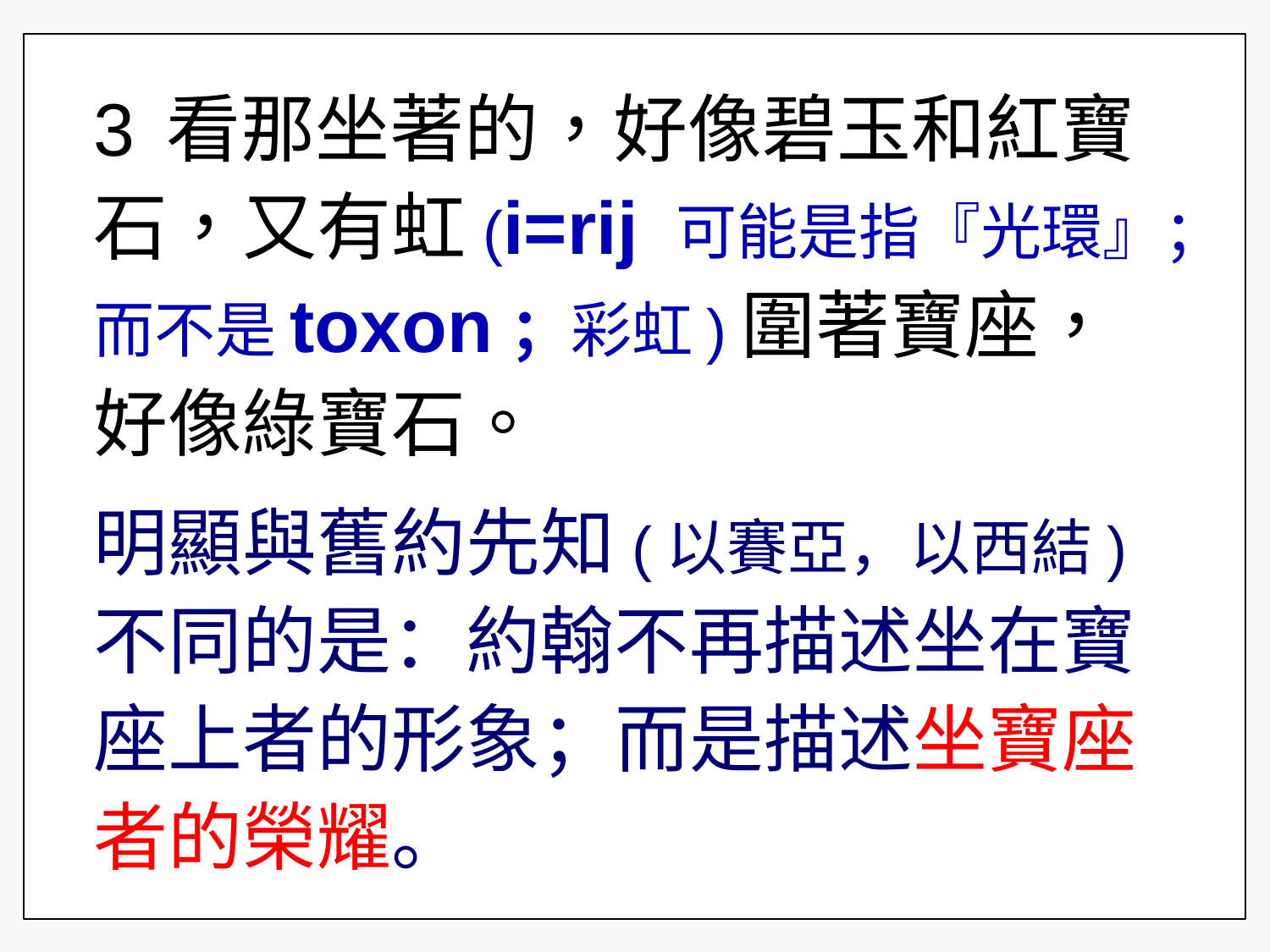

3 看那坐著的，好像碧玉和紅寶石，又有虹(i=rij 可能是指『光環』；而不是toxon；彩虹)圍著寶座，好像綠寶石。
明顯與舊約先知(以賽亞，以西結)不同的是：約翰不再描述坐在寶座上者的形象；而是描述坐寶座者的榮耀。